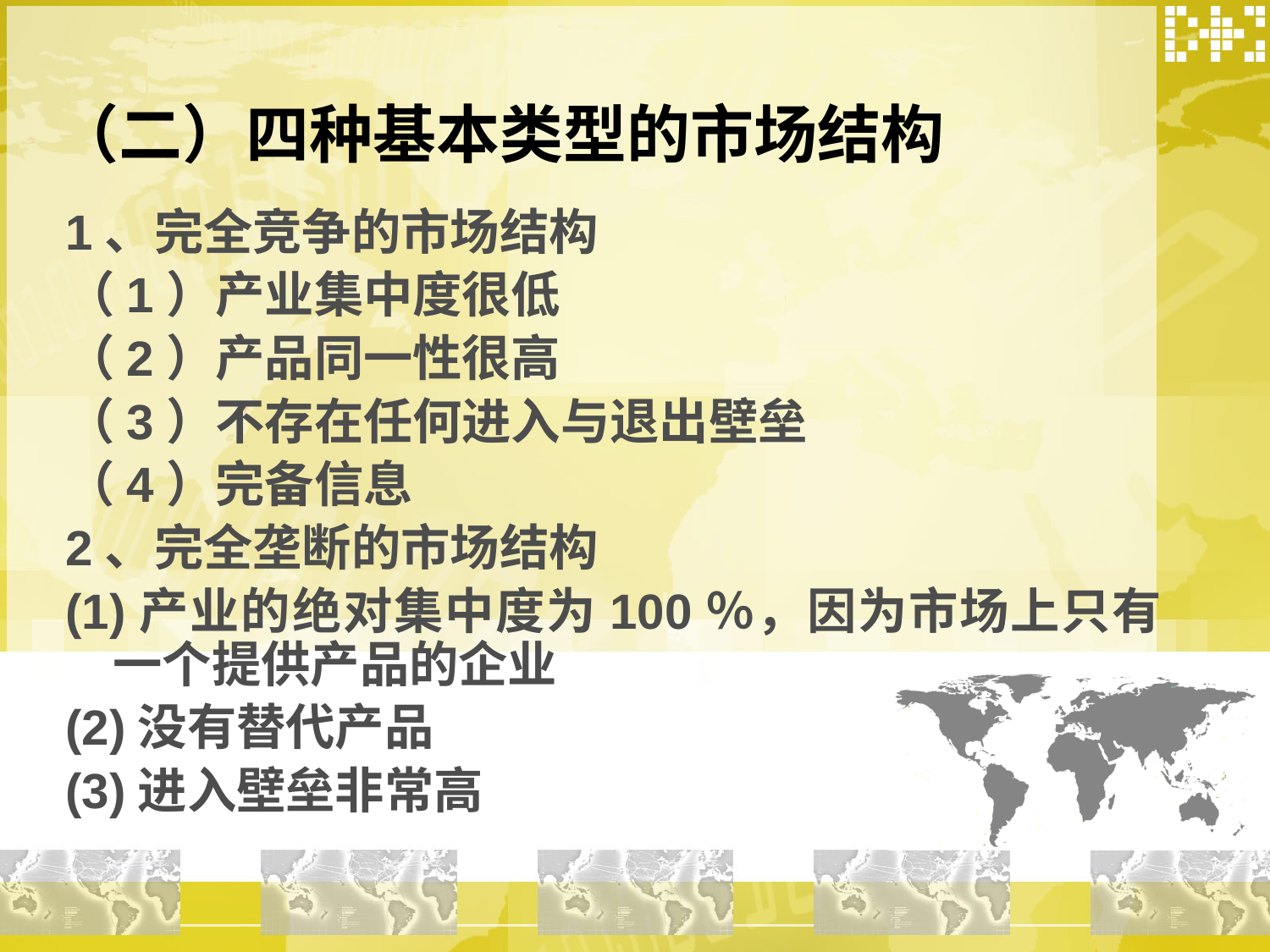

# （二）四种基本类型的市场结构
1、完全竞争的市场结构
（1）产业集中度很低
（2）产品同一性很高
（3）不存在任何进入与退出壁垒
（4）完备信息
2、完全垄断的市场结构
(1)产业的绝对集中度为100％，因为市场上只有一个提供产品的企业
(2)没有替代产品
(3)进入壁垒非常高